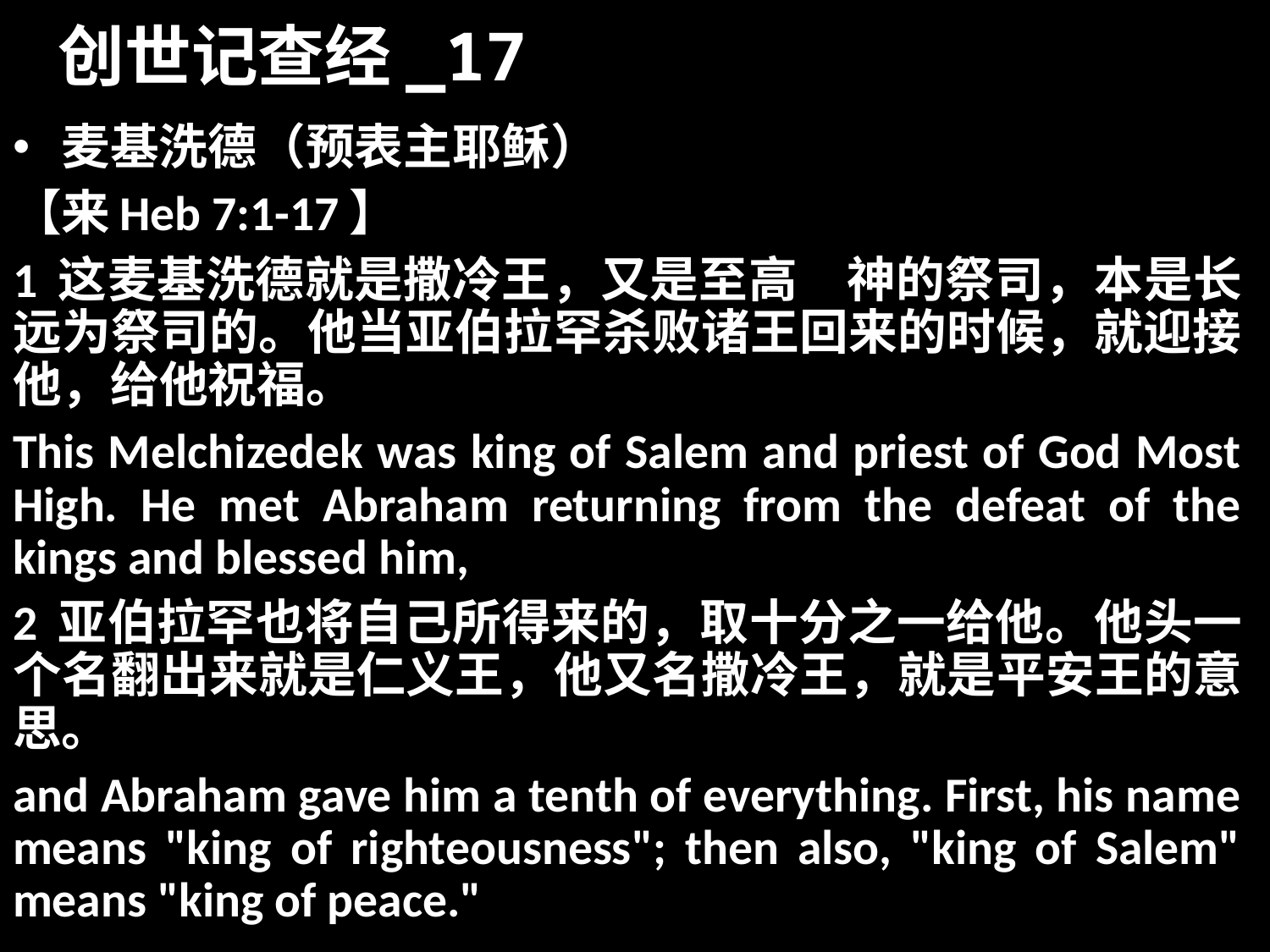

# 创世记查经_17
 麦基洗德（预表主耶稣）
【来Heb 7:1-17】
1 这麦基洗德就是撒冷王，又是至高　神的祭司，本是长远为祭司的。他当亚伯拉罕杀败诸王回来的时候，就迎接他，给他祝福。
This Melchizedek was king of Salem and priest of God Most High. He met Abraham returning from the defeat of the kings and blessed him,
2 亚伯拉罕也将自己所得来的，取十分之一给他。他头一个名翻出来就是仁义王，他又名撒冷王，就是平安王的意思。
and Abraham gave him a tenth of everything. First, his name means "king of righteousness"; then also, "king of Salem" means "king of peace."